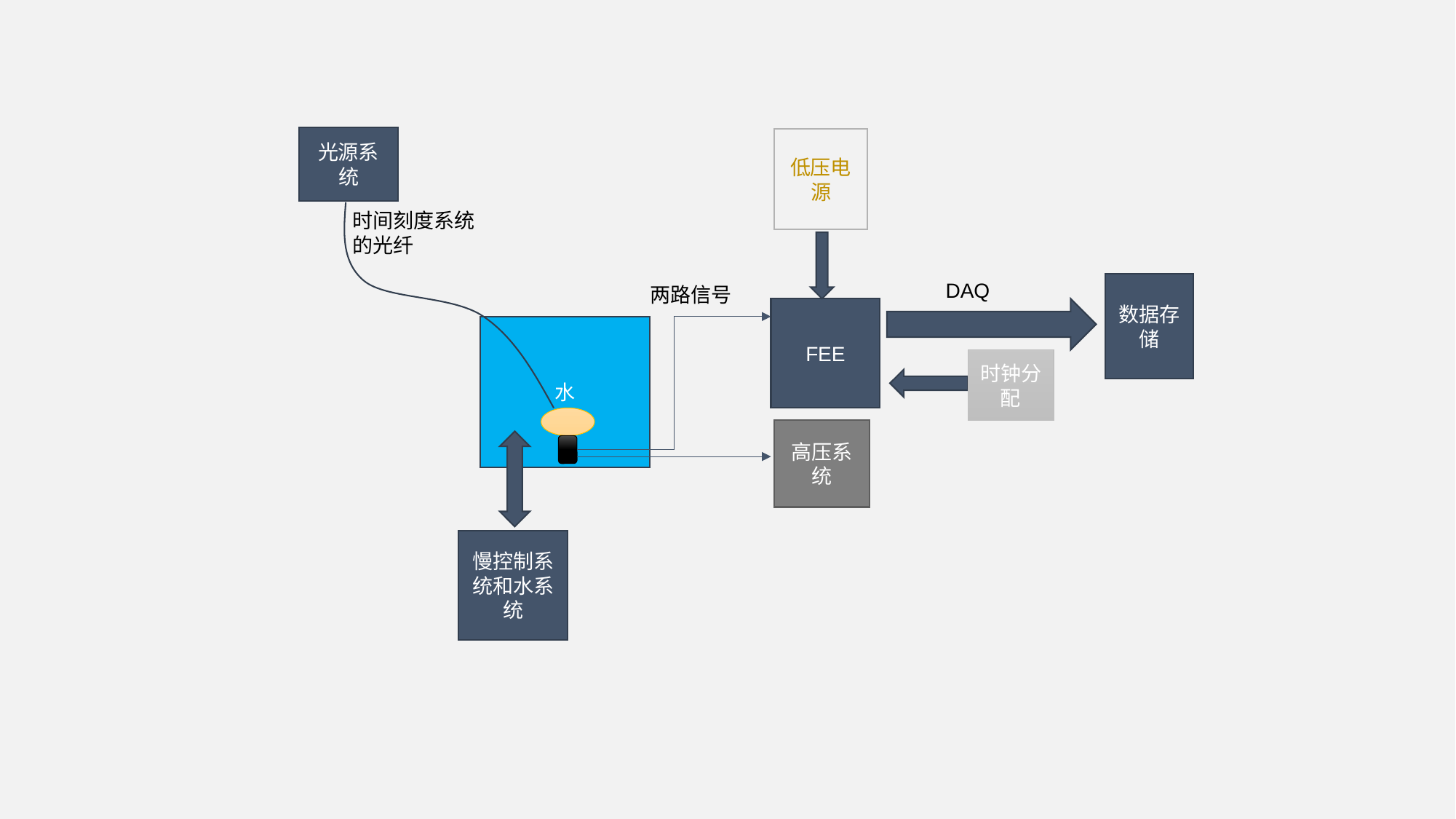

光源系统
低压电源
时间刻度系统
的光纤

DAQ
数据存储
两路信号
FEE
水

时钟分配

高压系统

慢控制系统和水系统